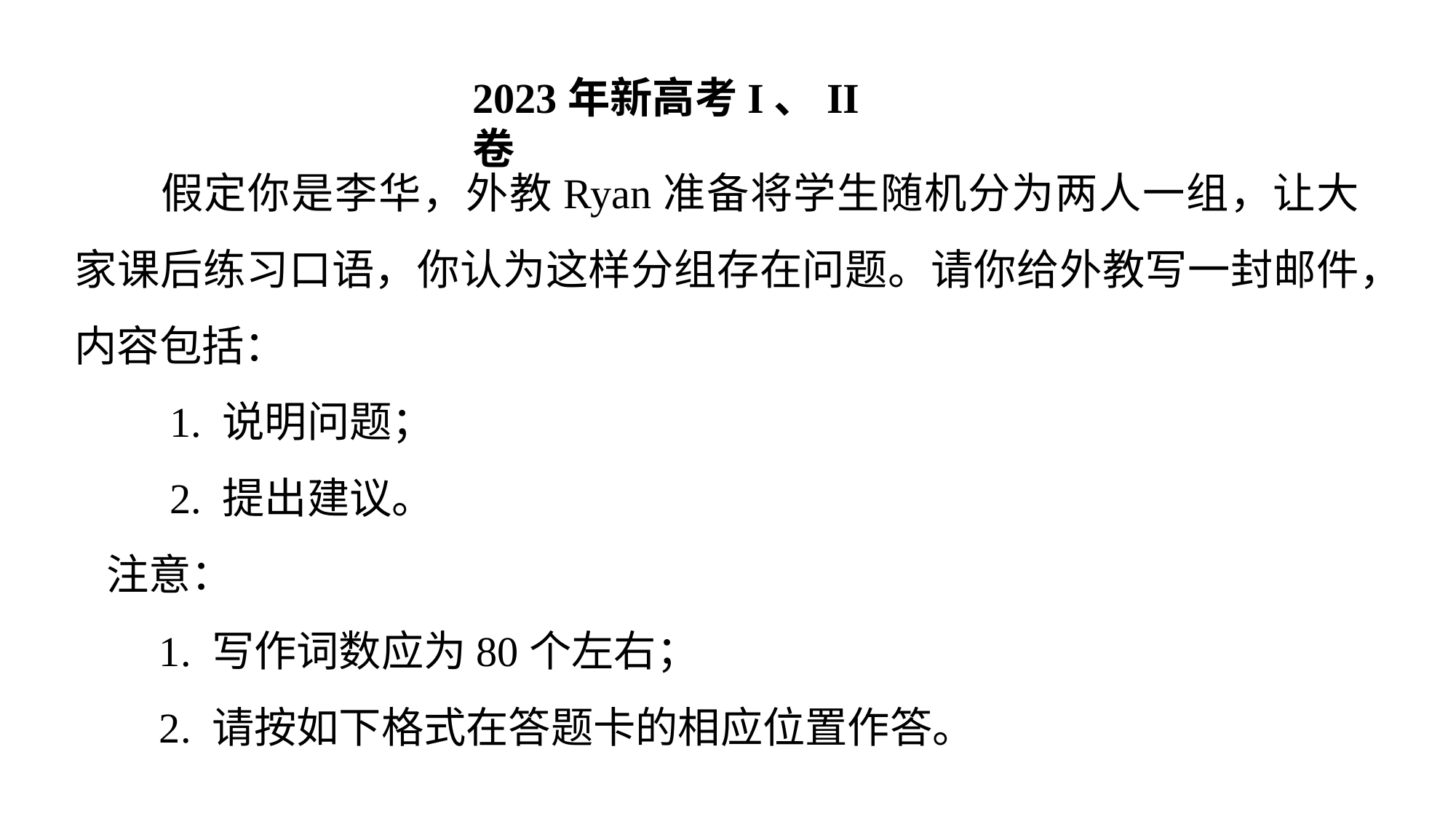

2023年新高考I、II卷
    假定你是李华，外教Ryan准备将学生随机分为两人一组，让大家课后练习口语，你认为这样分组存在问题。请你给外教写一封邮件，内容包括：
      1. 说明问题；
      2. 提出建议。
注意：
     1. 写作词数应为80个左右；
     2. 请按如下格式在答题卡的相应位置作答。